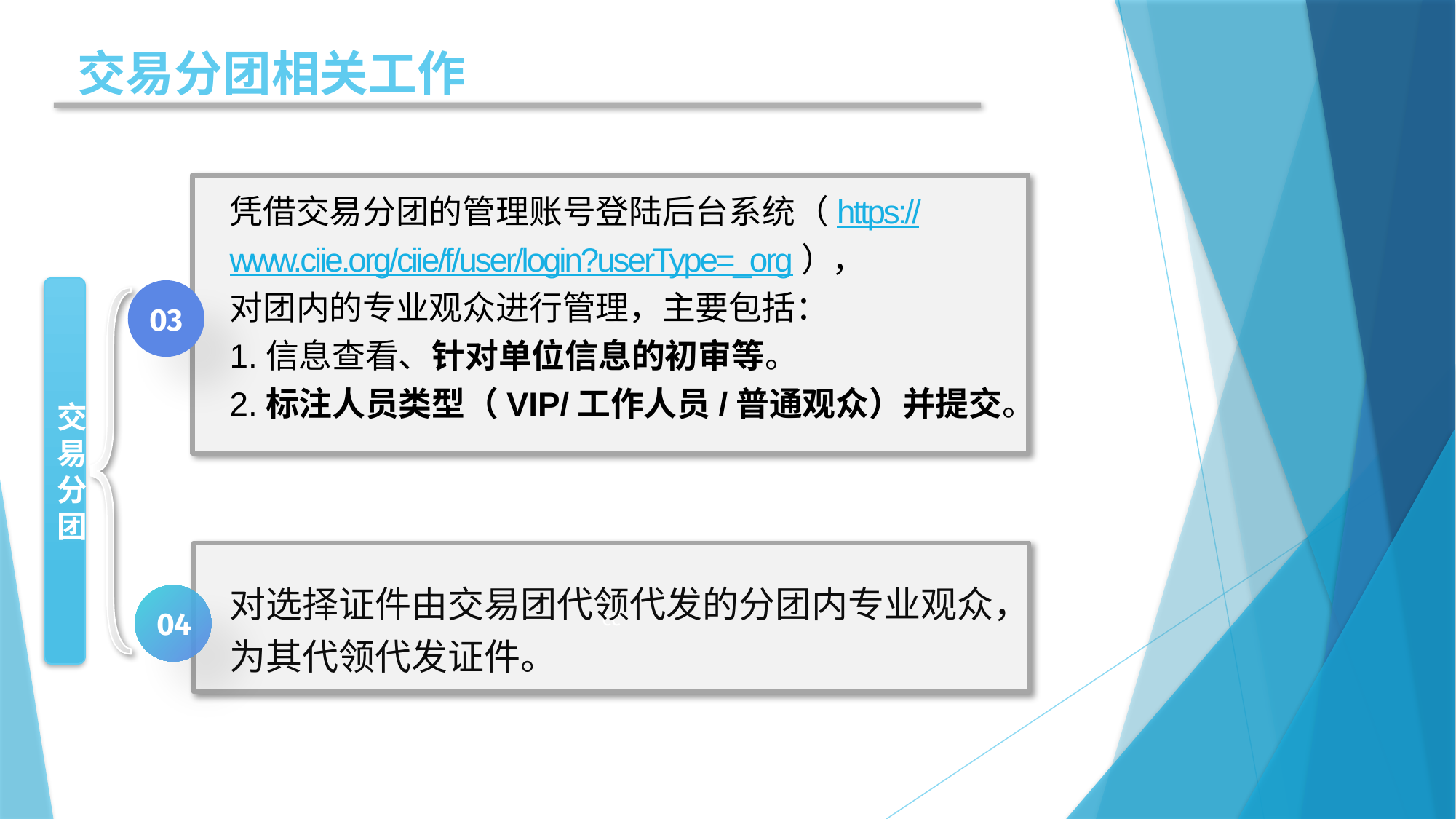

交易分团相关工作

cc
凭借交易分团的管理账号登陆后台系统（https://www.ciie.org/ciie/f/user/login?userType=_org），
对团内的专业观众进行管理，主要包括：
1.信息查看、针对单位信息的初审等。
2.标注人员类型（VIP/工作人员/普通观众）并提交。
交易分团

03

cc
对选择证件由交易团代领代发的分团内专业观众，为其代领代发证件。

04